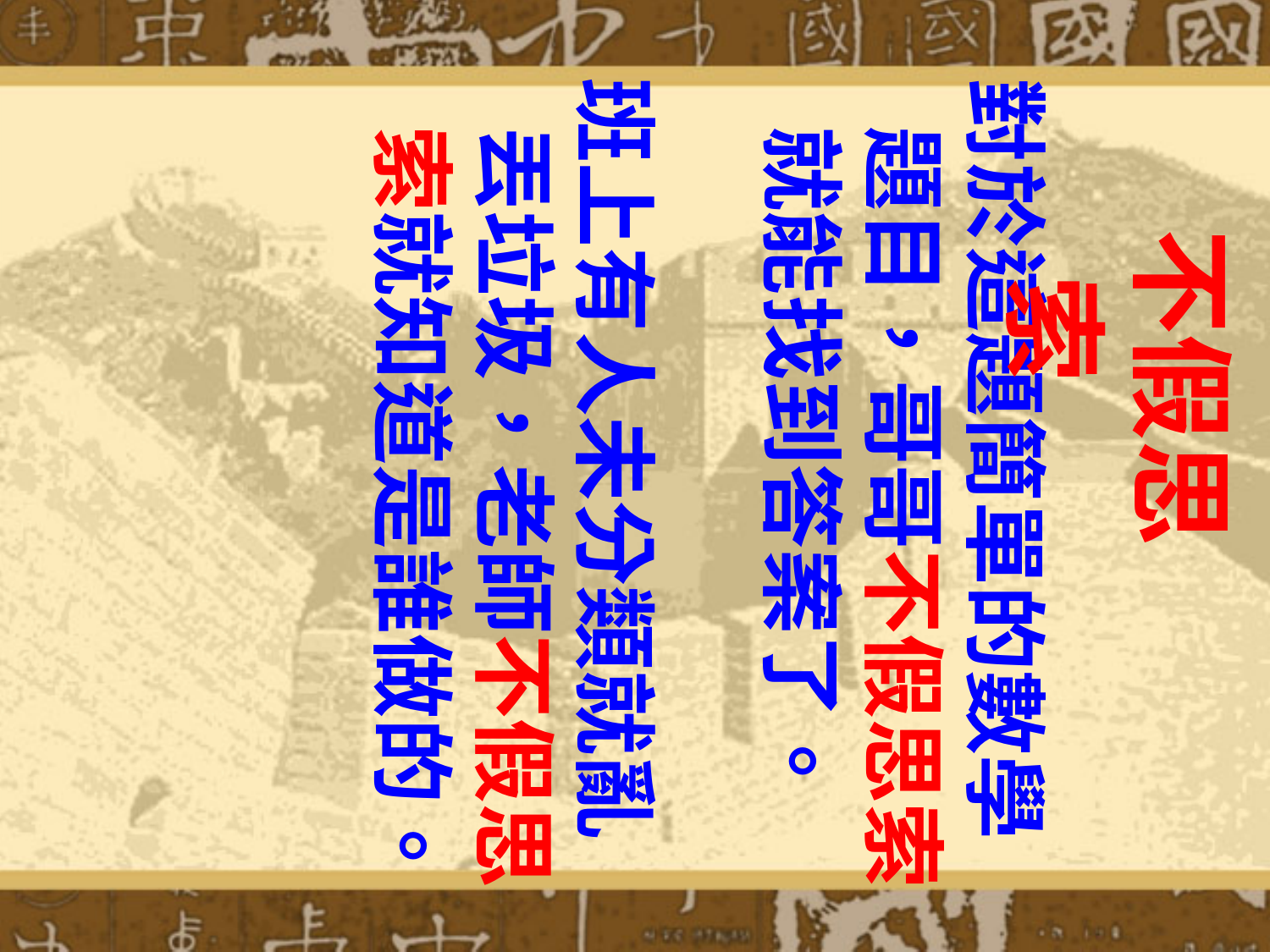

班上有人未分類就亂丟垃圾，老師不假思索就知道是誰做的。
對於這題簡單的數學題目，哥哥不假思索就能找到答案了。
不假思索